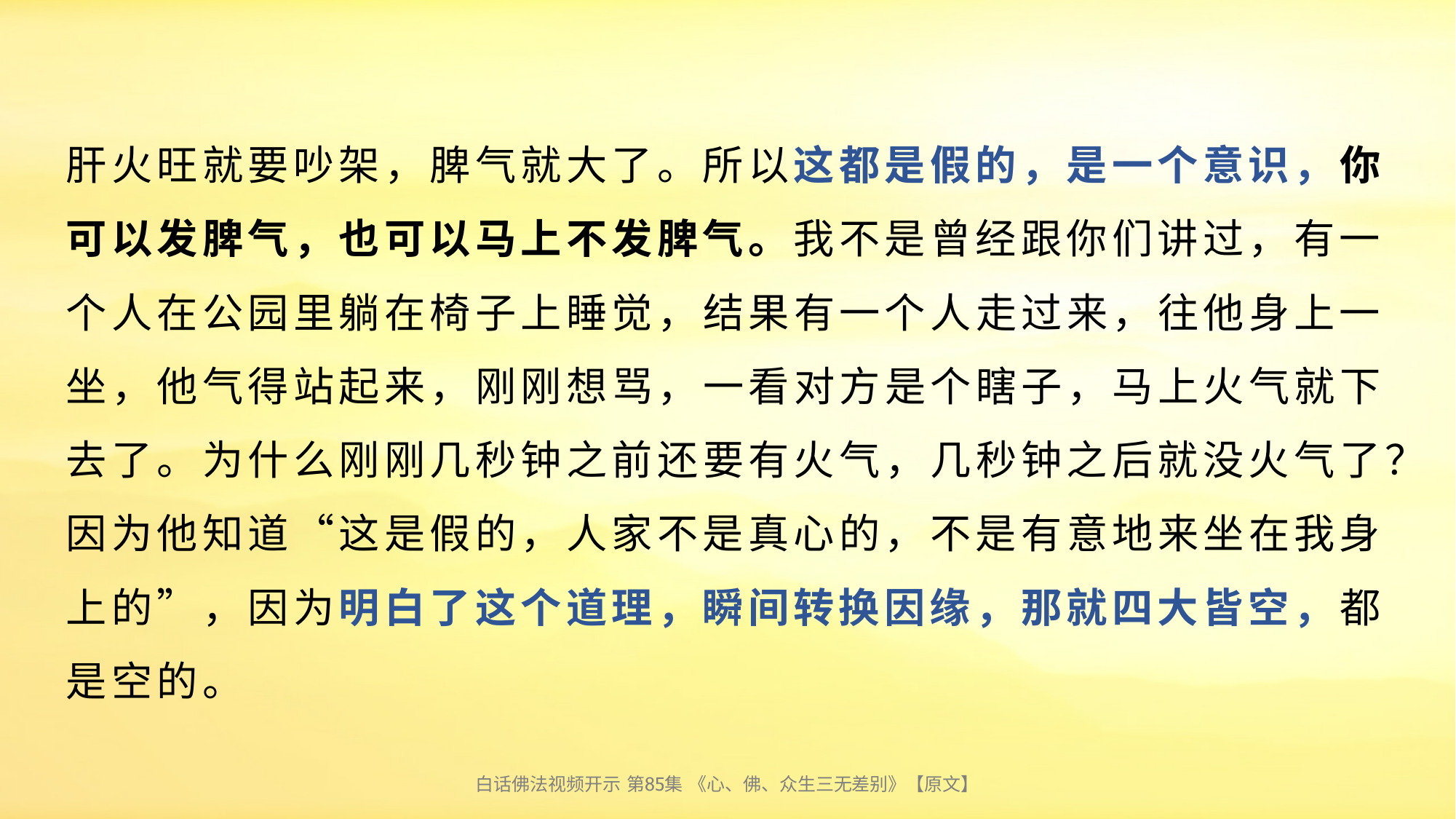

# 肝火旺就要吵架，脾气就大了。所以这都是假的，是一个意识，你可以发脾气，也可以马上不发脾气。我不是曾经跟你们讲过，有一个人在公园里躺在椅子上睡觉，结果有一个人走过来，往他身上一坐，他气得站起来，刚刚想骂，一看对方是个瞎子，马上火气就下去了。为什么刚刚几秒钟之前还要有火气，几秒钟之后就没火气了？因为他知道“这是假的，人家不是真心的，不是有意地来坐在我身上的”，因为明白了这个道理，瞬间转换因缘，那就四大皆空，都是空的。
白话佛法视频开示 第85集 《心、佛、众生三无差别》【原文】